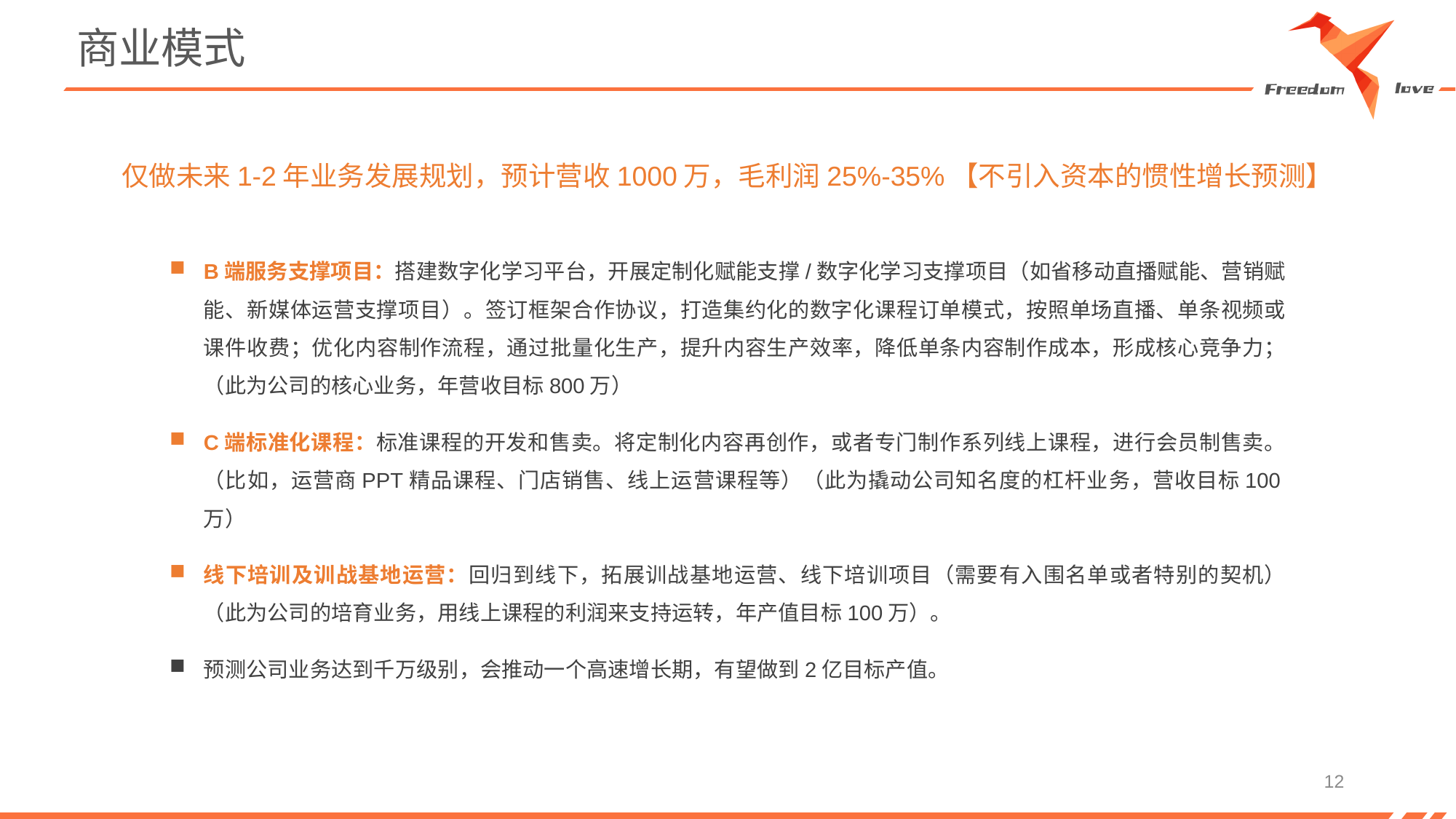

# 商业模式
仅做未来1-2年业务发展规划，预计营收1000万，毛利润25%-35%【不引入资本的惯性增长预测】
B端服务支撑项目：搭建数字化学习平台，开展定制化赋能支撑/数字化学习支撑项目（如省移动直播赋能、营销赋能、新媒体运营支撑项目）。签订框架合作协议，打造集约化的数字化课程订单模式，按照单场直播、单条视频或课件收费；优化内容制作流程，通过批量化生产，提升内容生产效率，降低单条内容制作成本，形成核心竞争力；（此为公司的核心业务，年营收目标800万）
C端标准化课程：标准课程的开发和售卖。将定制化内容再创作，或者专门制作系列线上课程，进行会员制售卖。（比如，运营商PPT精品课程、门店销售、线上运营课程等）（此为撬动公司知名度的杠杆业务，营收目标100万）
线下培训及训战基地运营：回归到线下，拓展训战基地运营、线下培训项目（需要有入围名单或者特别的契机）（此为公司的培育业务，用线上课程的利润来支持运转，年产值目标100万）。
预测公司业务达到千万级别，会推动一个高速增长期，有望做到2亿目标产值。
12